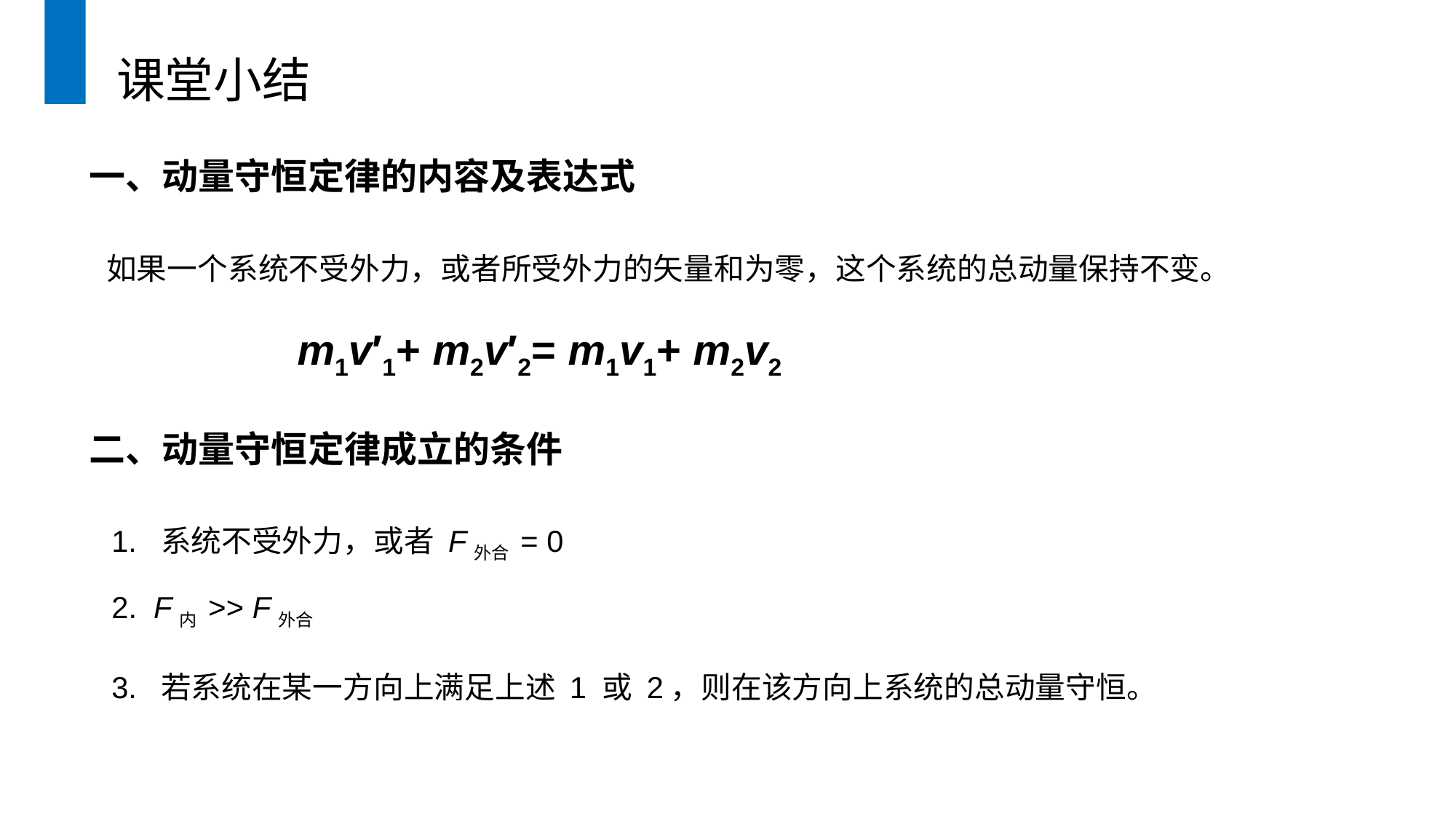

课堂小结
一、动量守恒定律的内容及表达式
如果一个系统不受外力，或者所受外力的矢量和为零，这个系统的总动量保持不变。
m1v′1+ m2v′2= m1v1+ m2v2
二、动量守恒定律成立的条件
1.  系统不受外力，或者 F外合 = 0
2.  F内 >> F外合
3.  若系统在某一方向上满足上述 1 或 2，则在该方向上系统的总动量守恒。